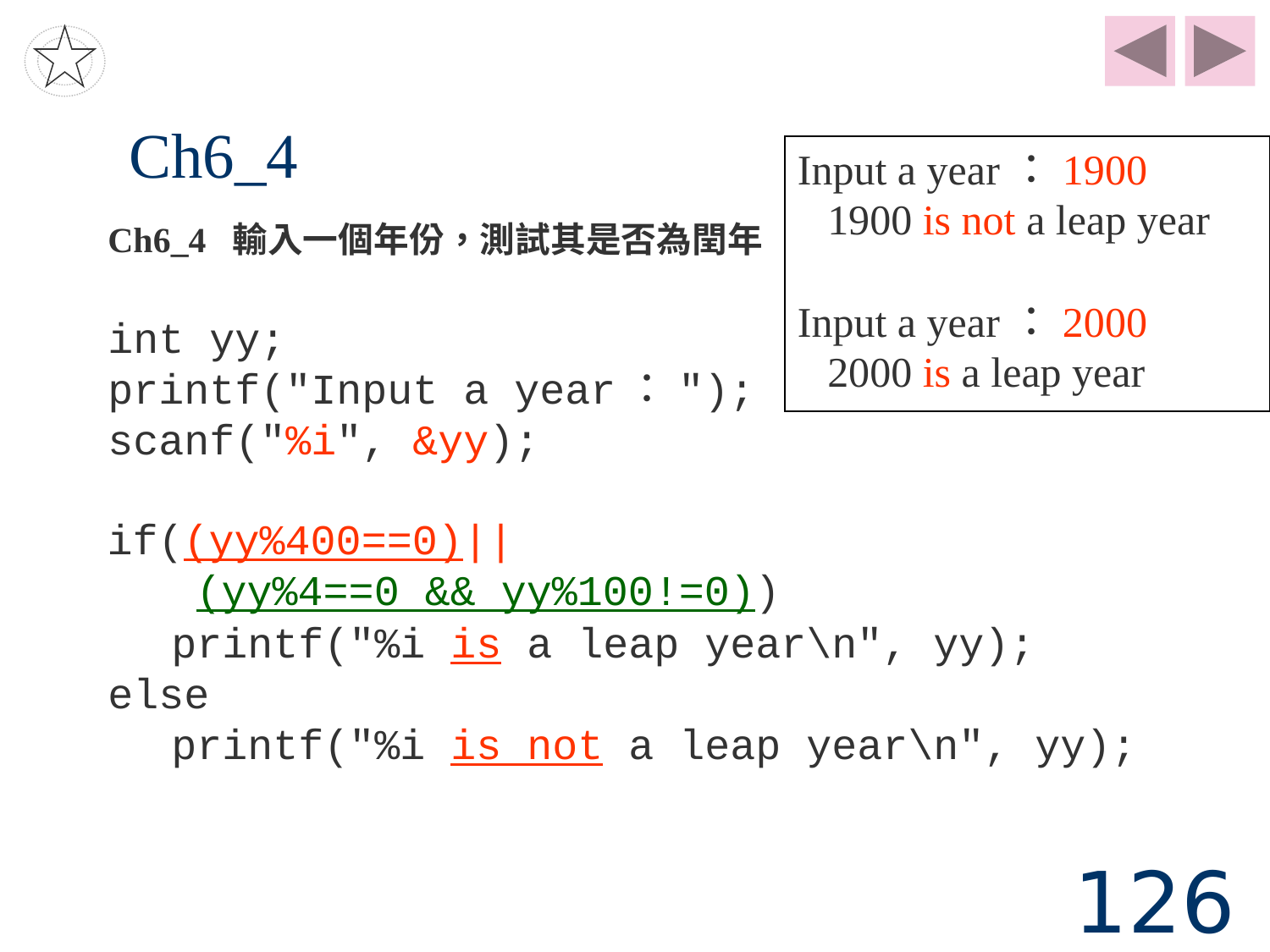

# Ch6_4
Input a year：1900

Input a year：2000

1900 is not a leap year

2000 is a leap year
Ch6_4  輸入一個年份，測試其是否為閏年

int yy;
printf("Input a year：");
scanf("%i", &yy);

if(

	printf("%i is a leap year\n", yy);
else
	printf("%i is not a leap year\n", yy);
if((yy%400==0)||
	 (yy%4==0 && yy%100!=0))
126